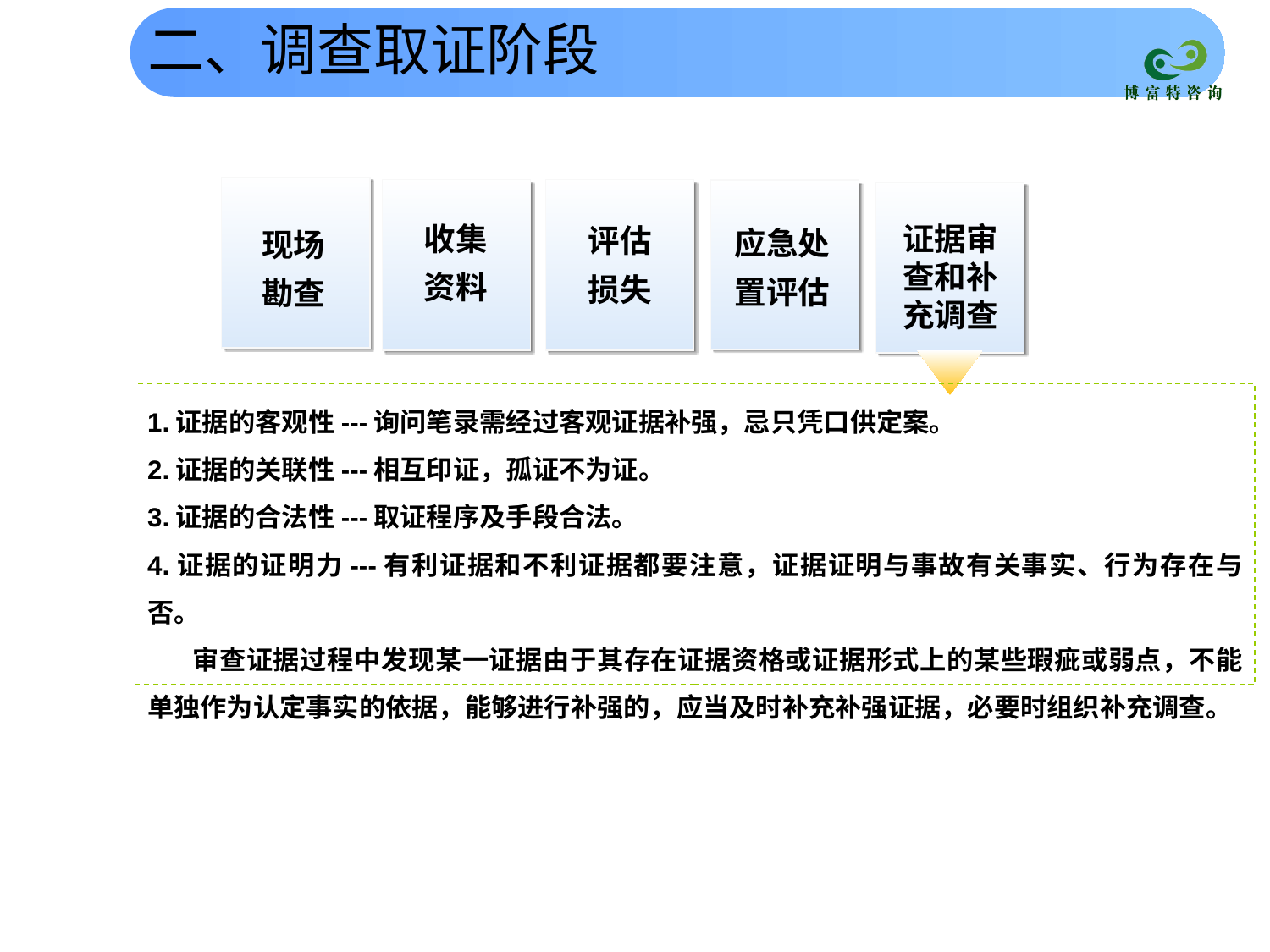

二、调查取证阶段

收集
资料
证据审查和补充调查
评估
损失
应急处
置评估
现场
勘查

1.证据的客观性---询问笔录需经过客观证据补强，忌只凭口供定案。
2.证据的关联性---相互印证，孤证不为证。
3.证据的合法性---取证程序及手段合法。
4.证据的证明力---有利证据和不利证据都要注意，证据证明与事故有关事实、行为存在与否。
      审查证据过程中发现某一证据由于其存在证据资格或证据形式上的某些瑕疵或弱点，不能单独作为认定事实的依据，能够进行补强的，应当及时补充补强证据，必要时组织补充调查。